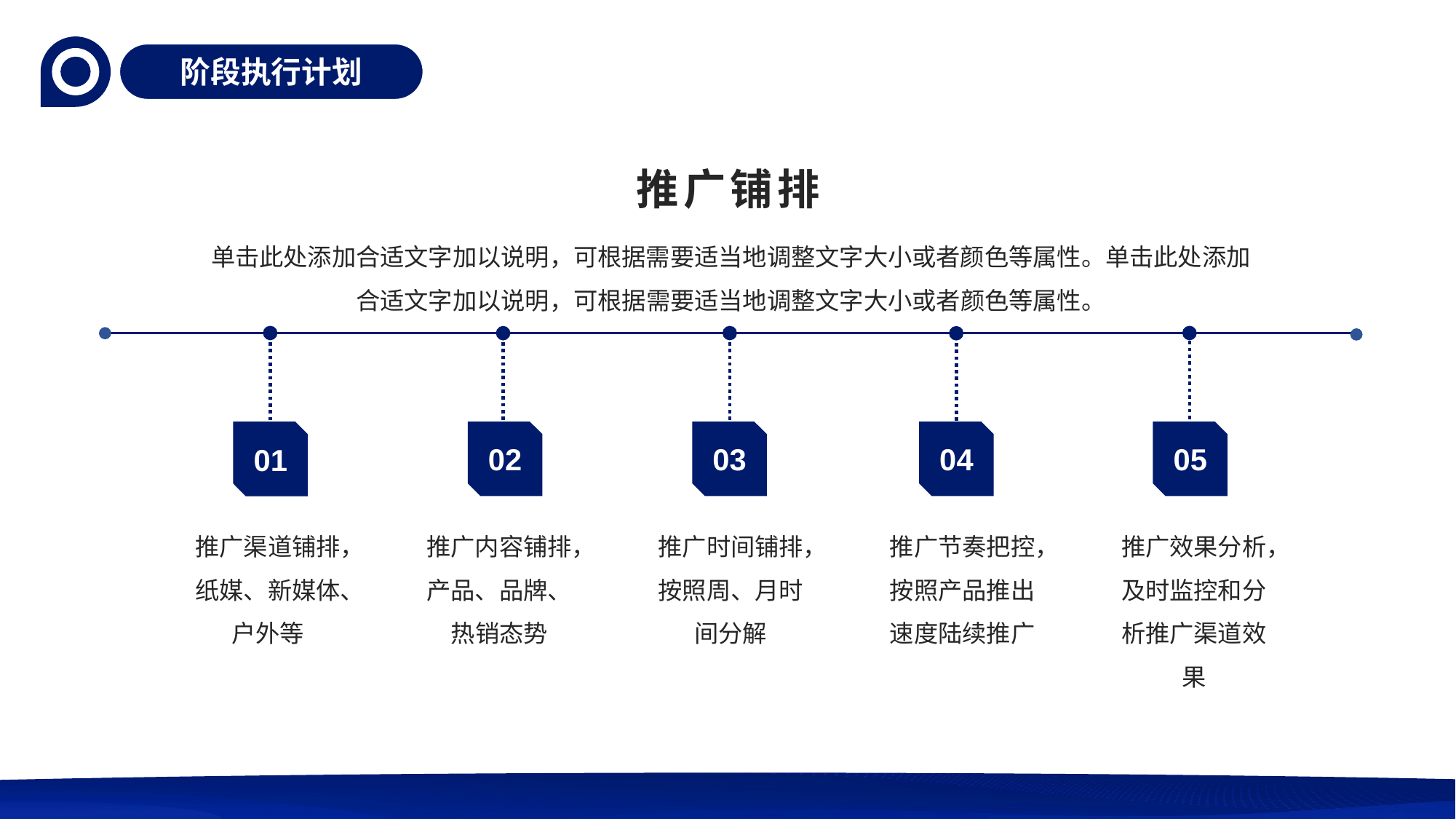

阶段执行计划
推广铺排
单击此处添加合适文字加以说明，可根据需要适当地调整文字大小或者颜色等属性。单击此处添加合适文字加以说明，可根据需要适当地调整文字大小或者颜色等属性。

01
02
03
04
05
推广渠道铺排，纸媒、新媒体、户外等
推广内容铺排，产品、品牌、热销态势
推广时间铺排，
按照周、月时间分解
推广节奏把控，按照产品推出速度陆续推广
推广效果分析，
及时监控和分析推广渠道效果